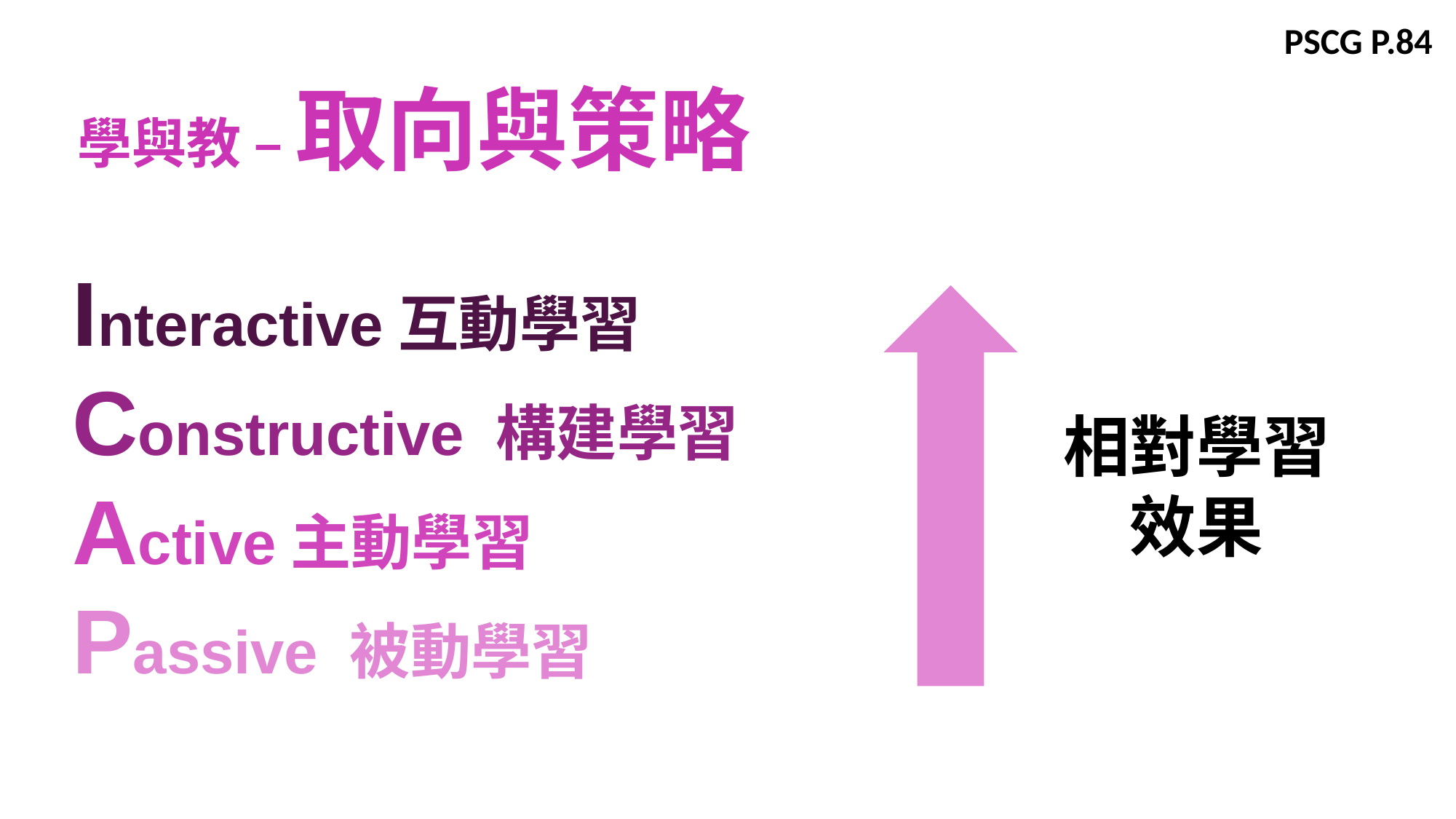

PSCG P.84
學與教 – 取向與策略
Interactive互動學習Constructive 構建學習Active主動學習
Passive 被動學習

相對學習效果